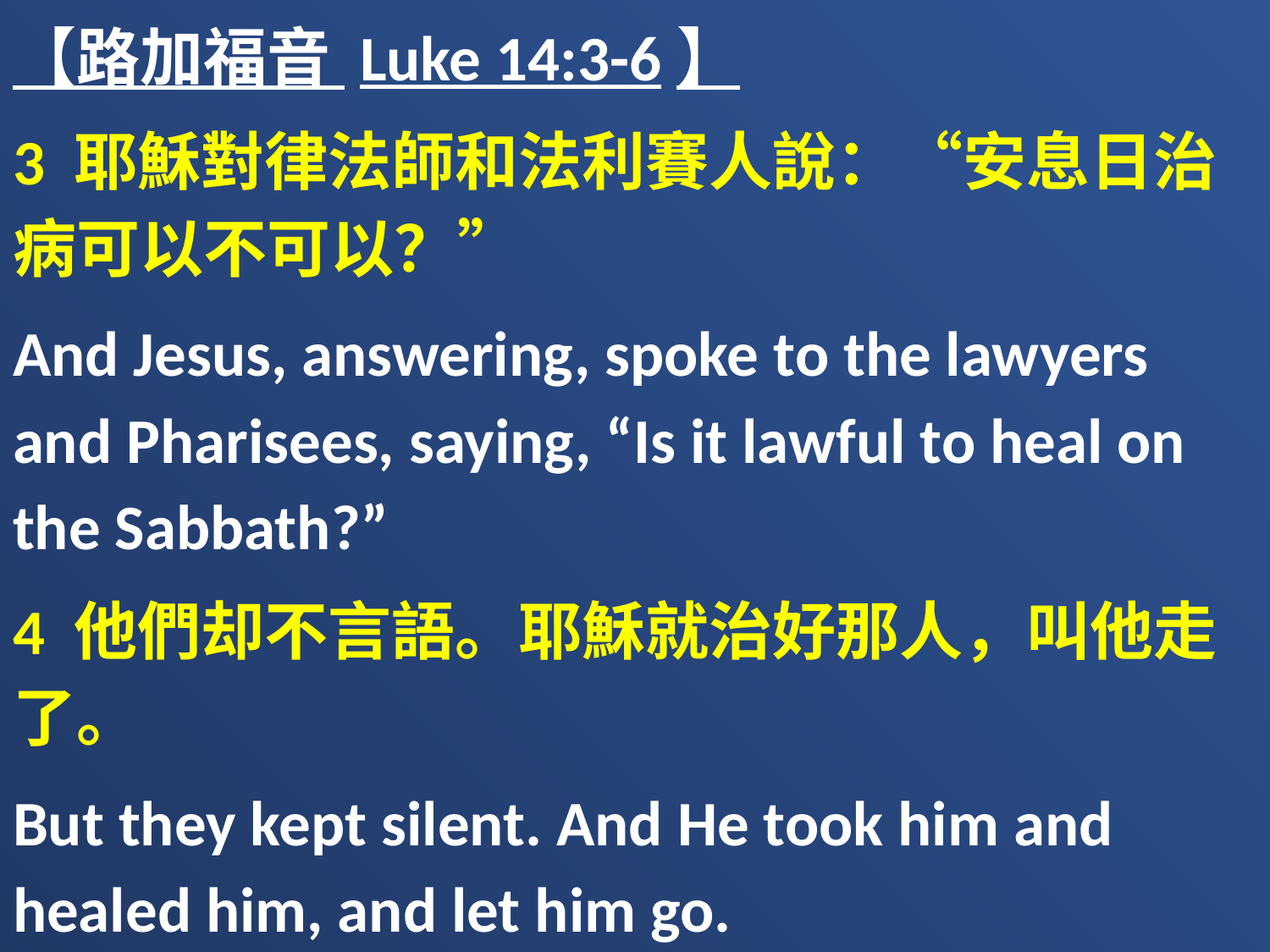

【路加福音 Luke 14:3-6】
3 耶穌對律法師和法利賽人說：“安息日治病可以不可以？”
And Jesus, answering, spoke to the lawyers and Pharisees, saying, “Is it lawful to heal on the Sabbath?”
4 他們却不言語。耶穌就治好那人，叫他走了。
But they kept silent. And He took him and healed him, and let him go.